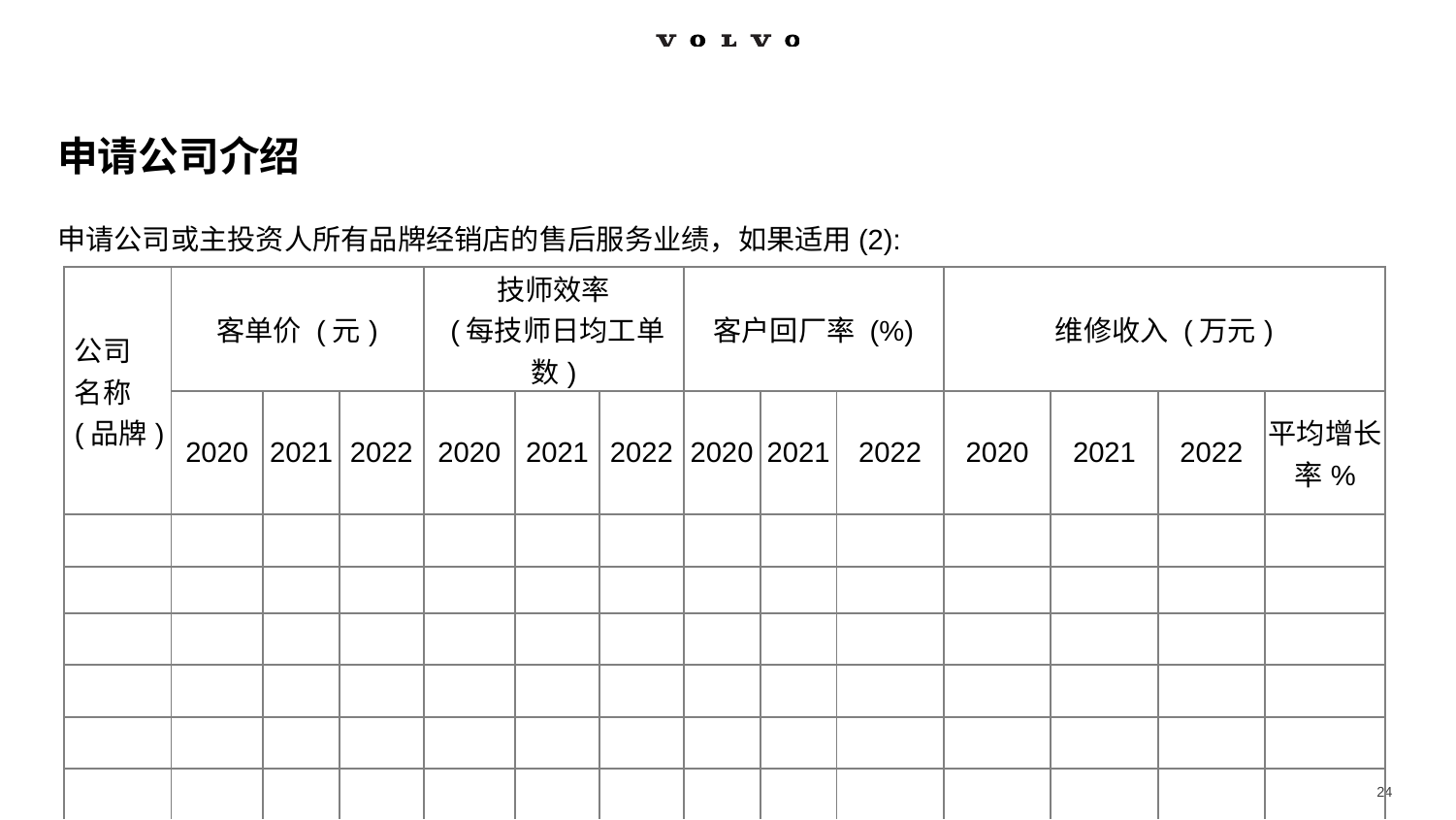

# 申请公司介绍
申请公司或主投资人所有品牌经销店的售后服务业绩，如果适用(2):

| 公司 名称 (品牌) | 客单价 (元) |  |  | 技师效率 (每技师日均工单数) |  |  | 客户回厂率 (%) |  |  | 维修收入 (万元) |  |  |  |
| --- | --- | --- | --- | --- | --- | --- | --- | --- | --- | --- | --- | --- | --- |
|  | 2020 | 2021 | 2022 | 2020 | 2021 | 2022 | 2020 | 2021 | 2022 | 2020 | 2021 | 2022 | 平均增长率% |
|  |  |  |  |  |  |  |  |  |  |  |  |  |  |
|  |  |  |  |  |  |  |  |  |  |  |  |  |  |
|  |  |  |  |  |  |  |  |  |  |  |  |  |  |
|  |  |  |  |  |  |  |  |  |  |  |  |  |  |
|  |  |  |  |  |  |  |  |  |  |  |  |  |  |
|  |  |  |  |  |  |  |  |  |  |  |  |  |  |
|  |  |  |  |  |  |  |  |  |  |  |  |  |  |
24